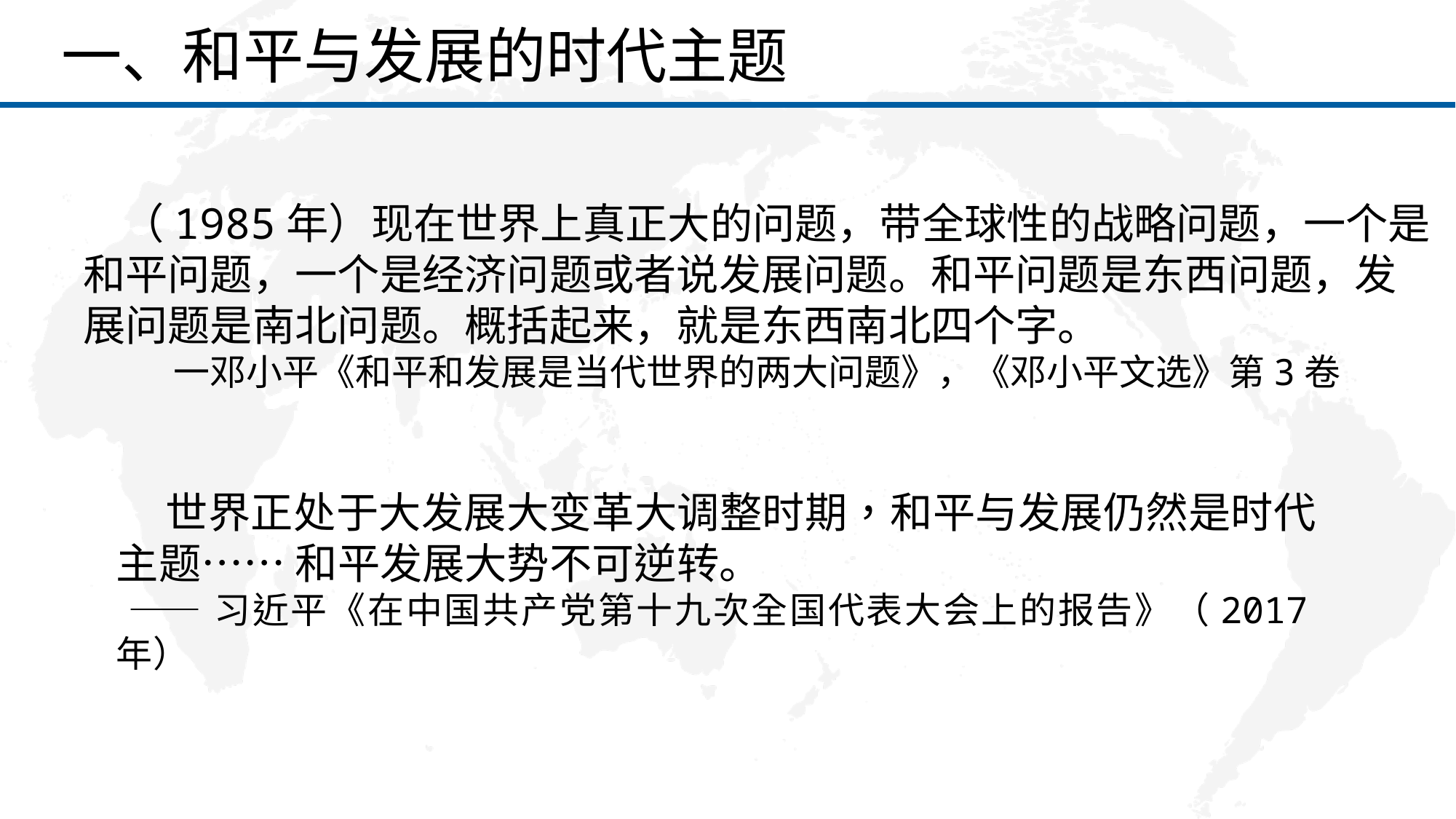

一、和平与发展的时代主题
   （1985年）现在世界上真正大的问题，带全球性的战略问题，一个是和平问题，一个是经济问题或者说发展问题。和平问题是东西问题，发展问题是南北问题。概括起来，就是东西南北四个字。
          一邓小平《和平和发展是当代世界的两大问题》，《邓小平文选》第3卷
    世界正处于大发展大变革大调整时期，和平与发展仍然是时代主题…… 和平发展大势不可逆转。
 ——习近平《在中国共产党第十九次全国代表大会上的报告》（2017年）